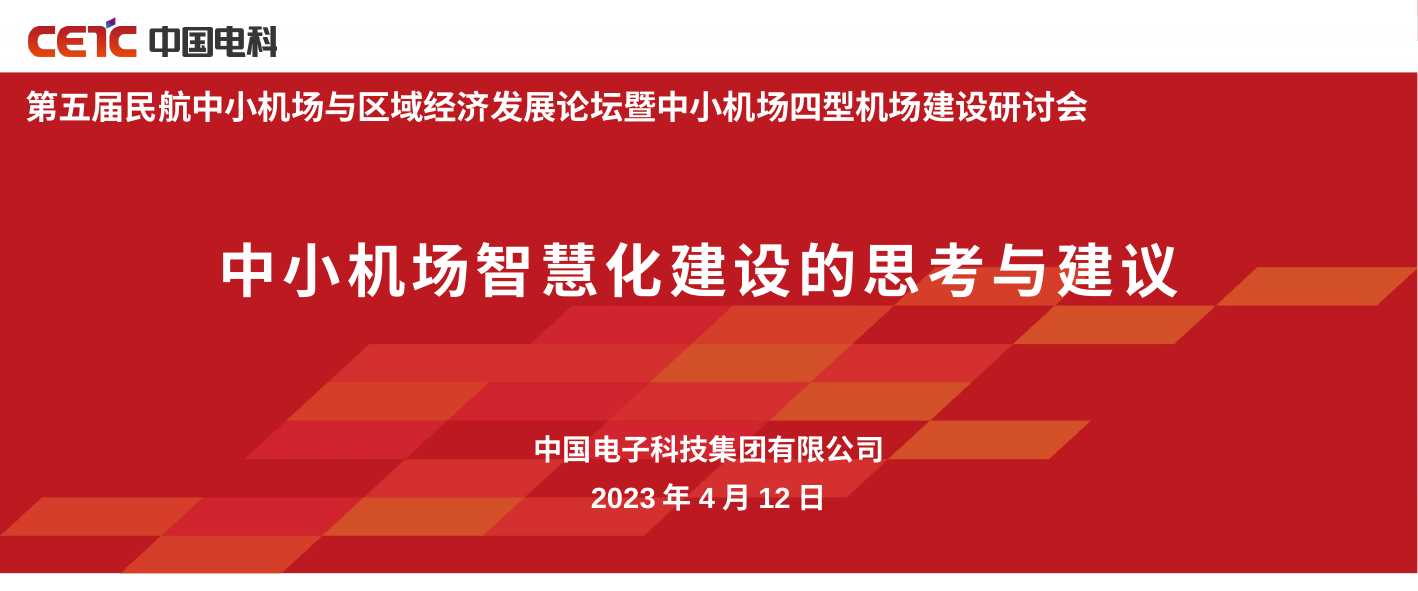

第五届民航中小机场与区域经济发展论坛暨中小机场四型机场建设研讨会
中小机场智慧化建设的思考与建议
中国电子科技集团有限公司
2023年4月12日